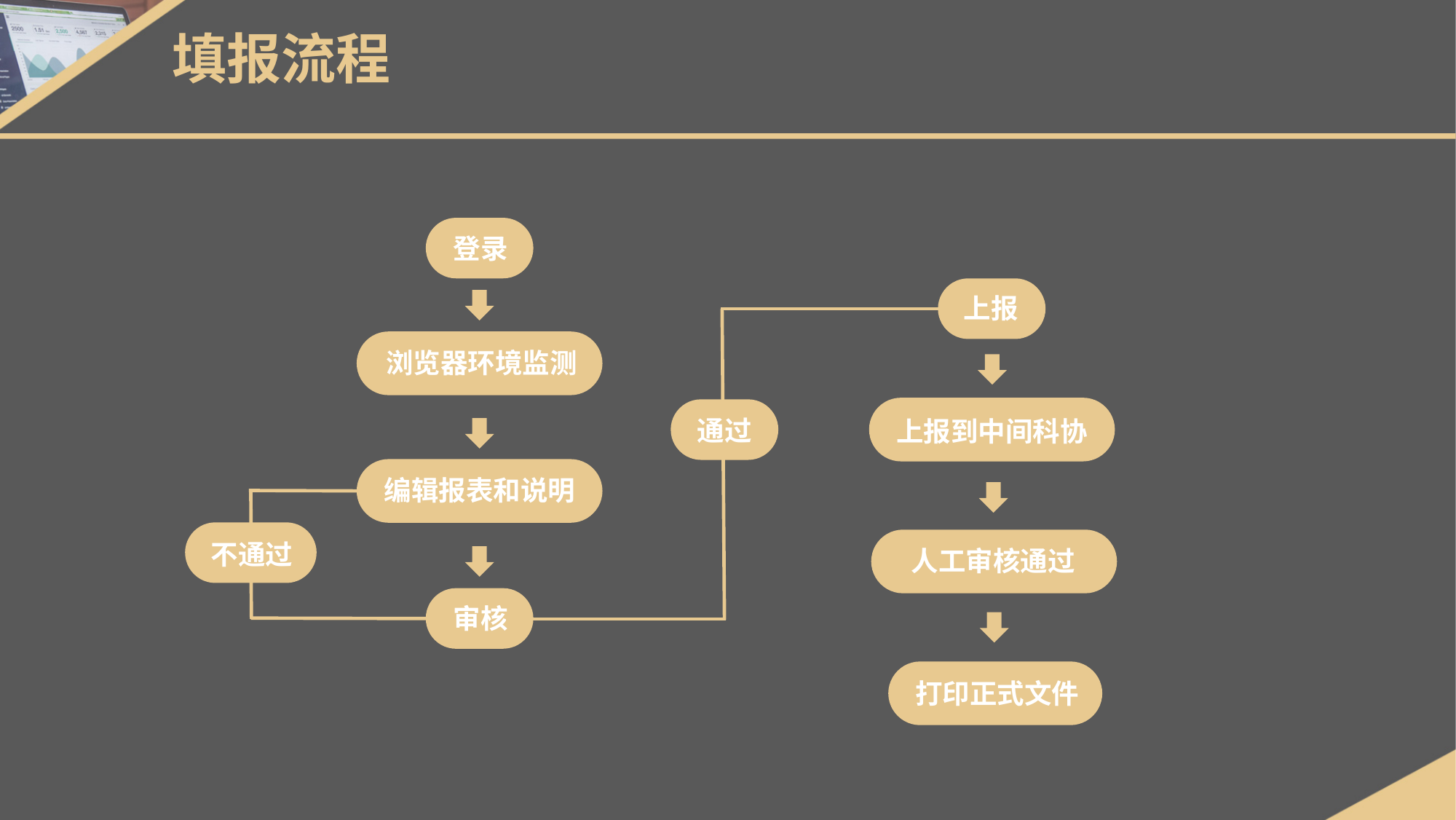

填报流程

登录

上报

通过

浏览器环境监测

上报到中间科协

编辑报表和说明

不通过

人工审核通过

审核

打印正式文件